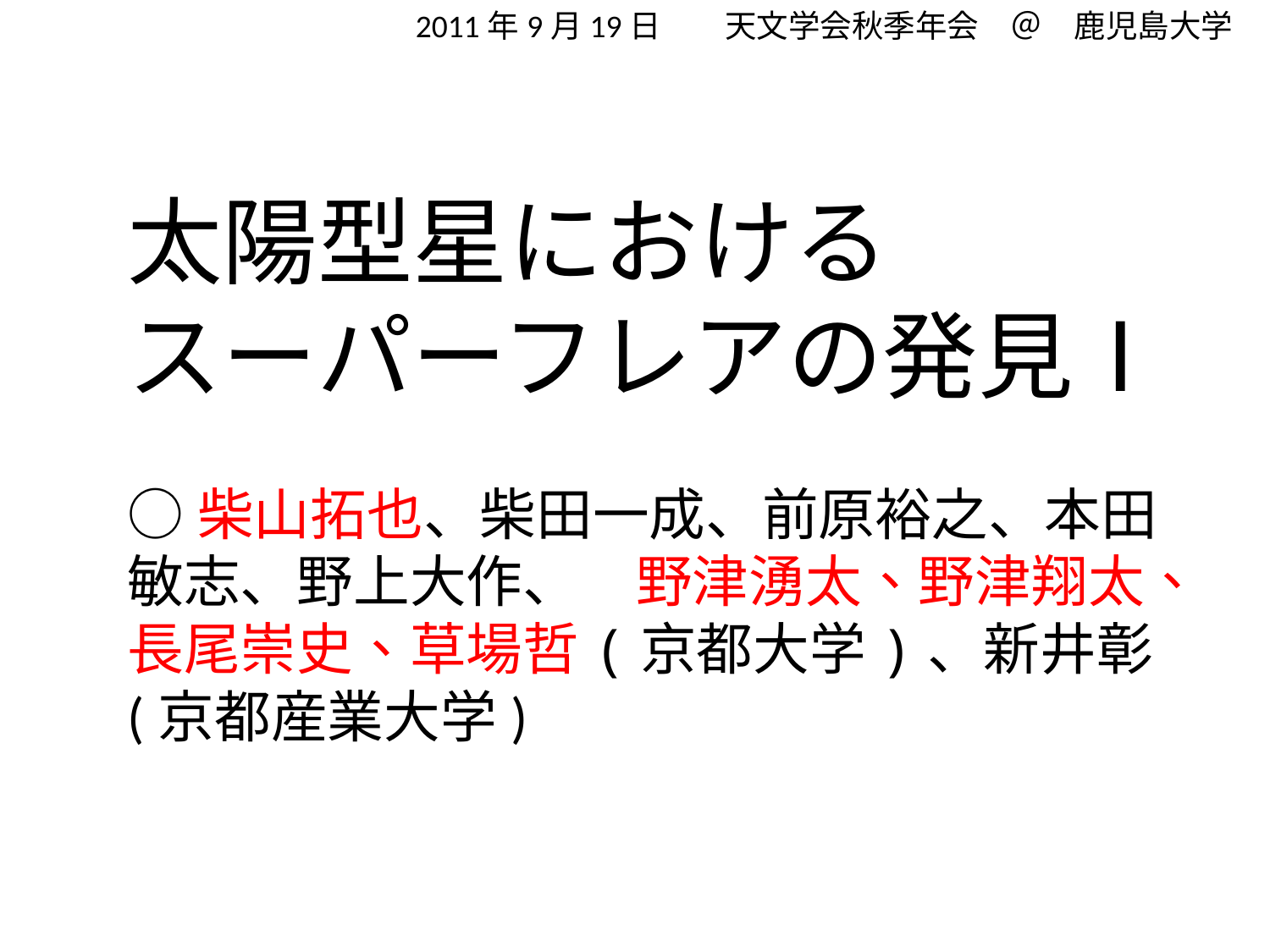

2011年9月19日　　天文学会秋季年会　＠　鹿児島大学
太陽型星における
スーパーフレアの発見Ⅰ

○柴山拓也、柴田一成、前原裕之、本田敏志、野上大作、　野津湧太、野津翔太、長尾崇史、草場哲(京都大学)、新井彰(京都産業大学)